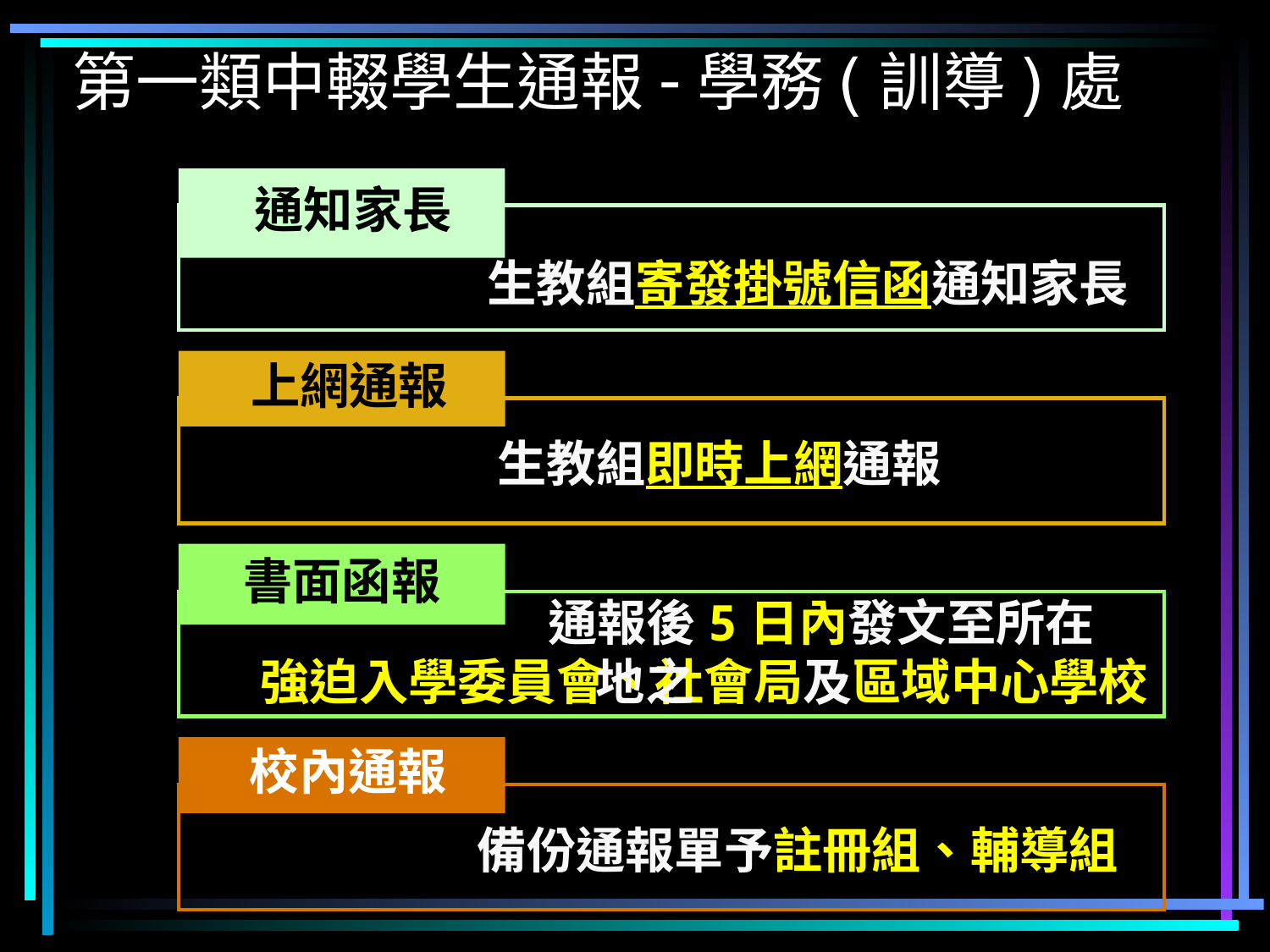

第一類中輟學生通報-學務(訓導)處
 通知家長

生教組寄發掛號信函通知家長
 上網通報

生教組即時上網通報
書面函報
通報後5日內發文至所在地之

 校內通報

備份通報單予註冊組、輔導組
強迫入學委員會、社會局及區域中心學校